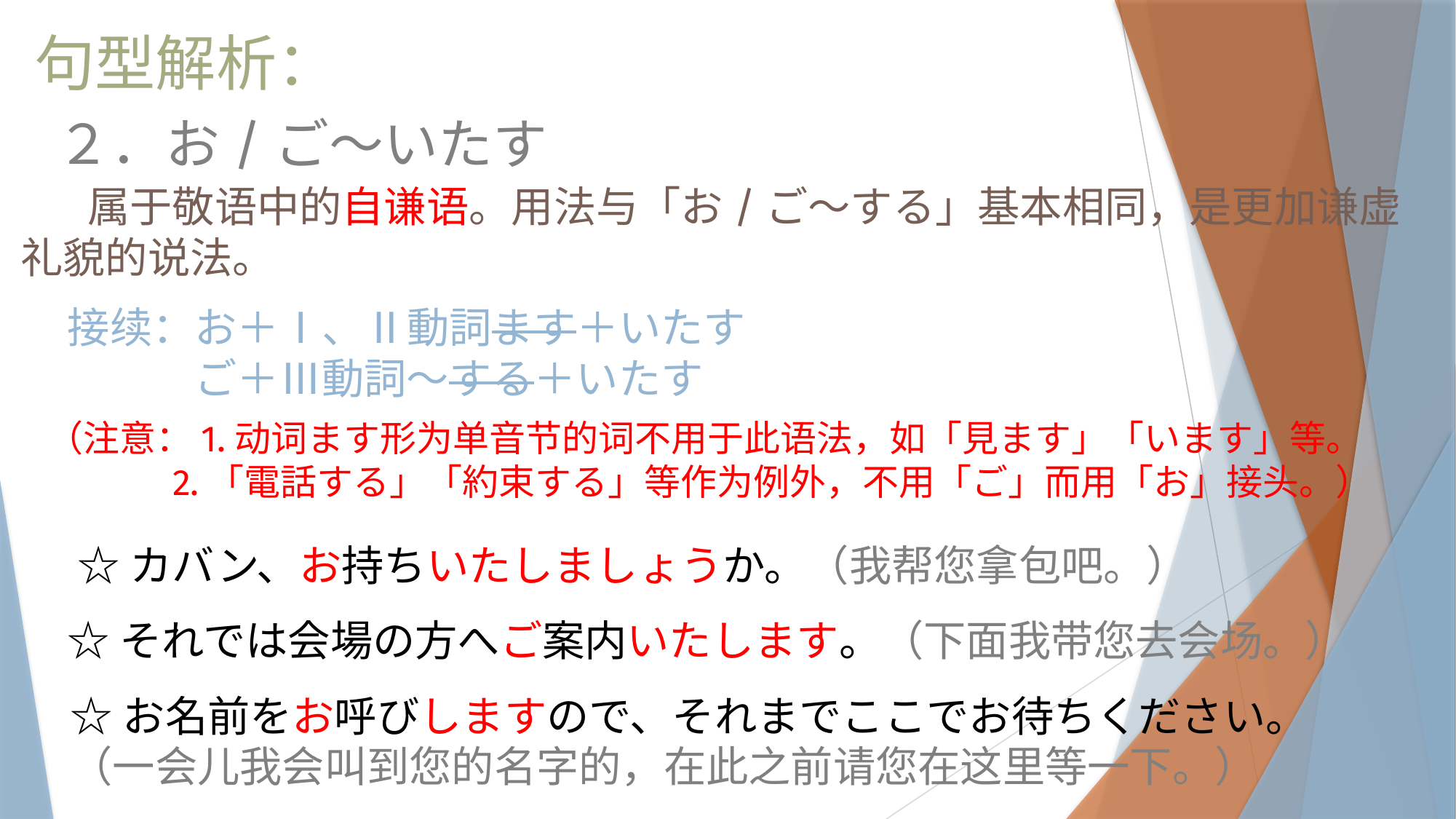

句型解析：
２．お/ご～いたす
      属于敬语中的自谦语。用法与「お/ご～する」基本相同，是更加谦虚礼貌的说法。
接续：お＋Ⅰ、Ⅱ動詞ます＋いたす
　　　ご＋Ⅲ動詞～する＋いたす
（注意：1.动词ます形为单音节的词不用于此语法，如「見ます」「います」等。
             2.「電話する」「約束する」等作为例外，不用「ご」而用「お」接头。）
☆カバン、お持ちいたしましょうか。（我帮您拿包吧。）
☆それでは会場の方へご案内いたします。（下面我带您去会场。）
☆お名前をお呼びしますので、それまでここでお待ちください。
（一会儿我会叫到您的名字的，在此之前请您在这里等一下。）